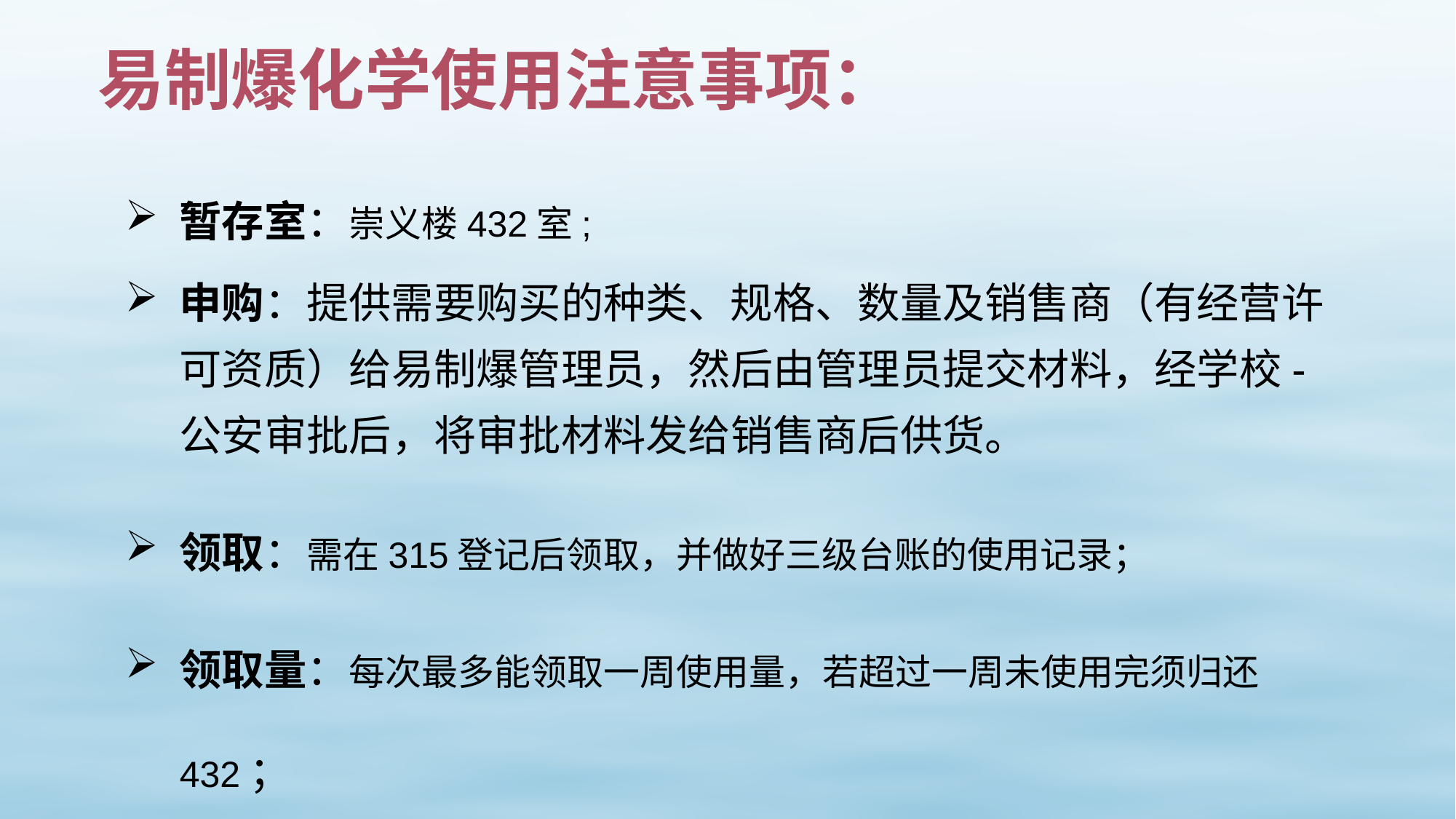

# 易制爆化学使用注意事项：
暂存室：崇义楼432室;
申购：提供需要购买的种类、规格、数量及销售商（有经营许可资质）给易制爆管理员，然后由管理员提交材料，经学校-公安审批后，将审批材料发给销售商后供货。
领取：需在315登记后领取，并做好三级台账的使用记录；
领取量：每次最多能领取一周使用量，若超过一周未使用完须归还432；
记录：使用时必须及时做好取用记录。